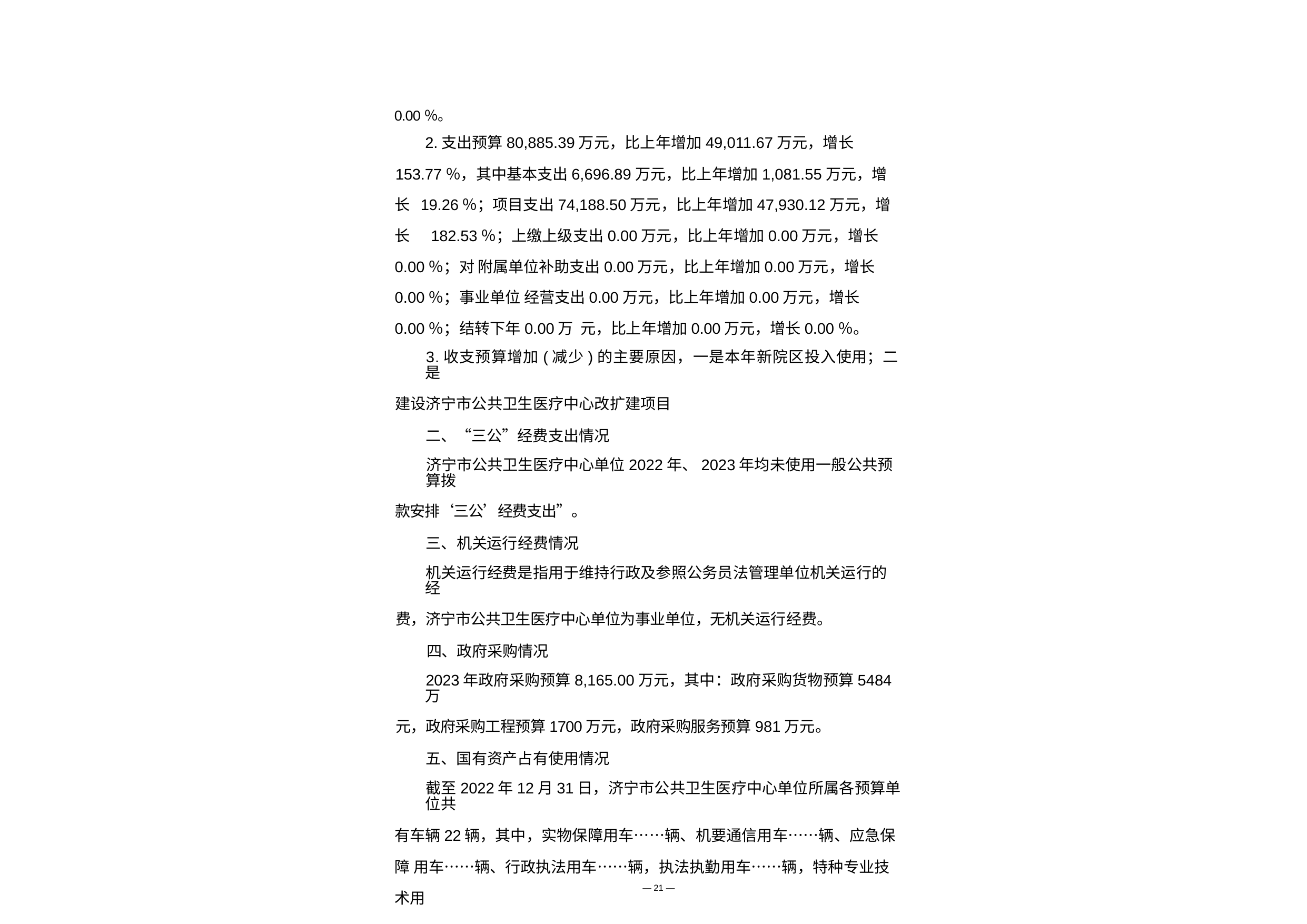

0.00％。
2.支出预算80,885.39万元，比上年增加49,011.67万元，增长
153.77％，其中基本支出6,696.89万元，比上年增加1,081.55万元，增长  19.26％；项目支出74,188.50万元，比上年增加47,930.12万元，增长     182.53％；上缴上级支出0.00万元，比上年增加0.00万元，增长0.00％；对 附属单位补助支出0.00万元，比上年增加0.00万元，增长0.00％；事业单位 经营支出0.00万元，比上年增加0.00万元，增长0.00％；结转下年0.00万  元，比上年增加0.00万元，增长0.00％。
3.收支预算增加(减少)的主要原因，一是本年新院区投入使用；二是
建设济宁市公共卫生医疗中心改扩建项目
二、“三公”经费支出情况
济宁市公共卫生医疗中心单位2022年、2023年均未使用一般公共预算拨
款安排‘三公’经费支出”。
三、机关运行经费情况
机关运行经费是指用于维持行政及参照公务员法管理单位机关运行的经
费，济宁市公共卫生医疗中心单位为事业单位，无机关运行经费。
四、政府采购情况
2023年政府采购预算8,165.00万元，其中：政府采购货物预算5484万
元，政府采购工程预算1700万元，政府采购服务预算981万元。
五、国有资产占有使用情况
截至2022年12月31日，济宁市公共卫生医疗中心单位所属各预算单位共
有车辆22辆，其中，实物保障用车……辆、机要通信用车……辆、应急保障 用车……辆、行政执法用车……辆，执法执勤用车……辆，特种专业技术用

— 21 —